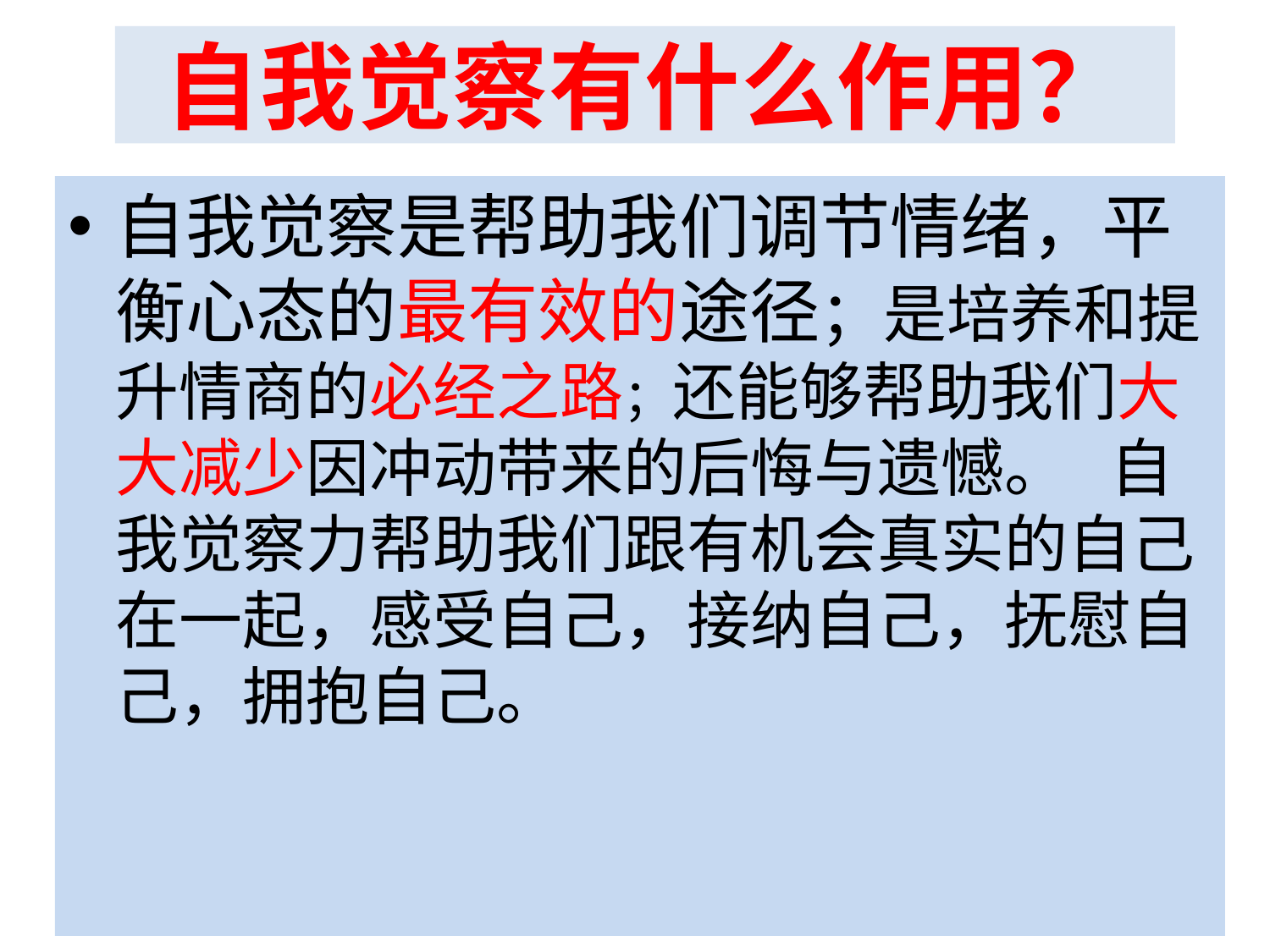

# 自我觉察有什么作用？
自我觉察是帮助我们调节情绪，平衡心态的最有效的途径；是培养和提升情商的必经之路；还能够帮助我们大大减少因冲动带来的后悔与遗憾。   自我觉察力帮助我们跟有机会真实的自己在一起，感受自己，接纳自己，抚慰自己，拥抱自己。